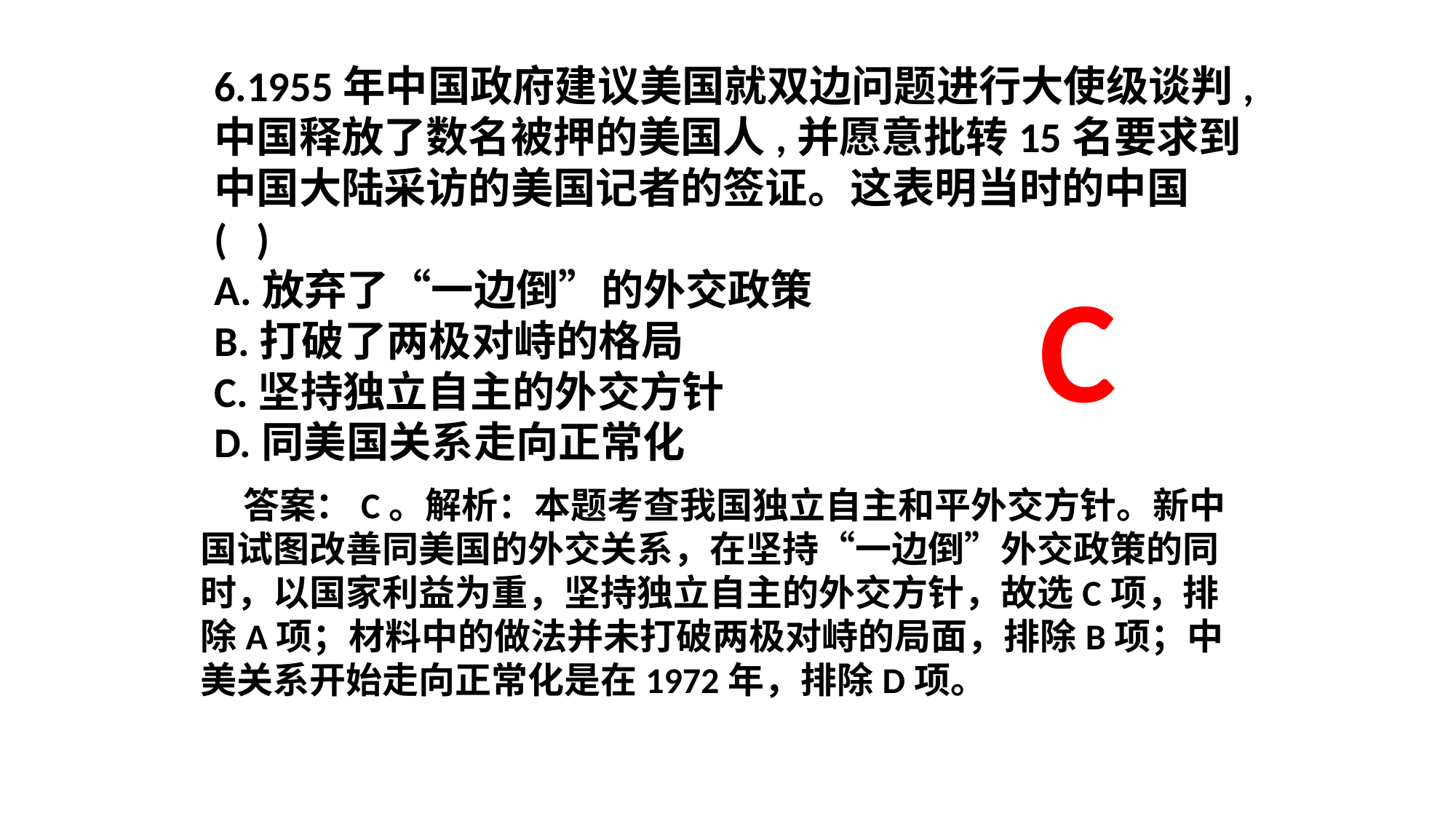

6.1955年中国政府建议美国就双边问题进行大使级谈判,中国释放了数名被押的美国人,并愿意批转15名要求到中国大陆采访的美国记者的签证。这表明当时的中国(   )
A.放弃了“一边倒”的外交政策
B.打破了两极对峙的格局
C.坚持独立自主的外交方针
D.同美国关系走向正常化
C
答案：C。解析：本题考查我国独立自主和平外交方针。新中国试图改善同美国的外交关系，在坚持“一边倒”外交政策的同时，以国家利益为重，坚持独立自主的外交方针，故选C项，排除A项；材料中的做法并未打破两极对峙的局面，排除B项；中美关系开始走向正常化是在1972年，排除D项。